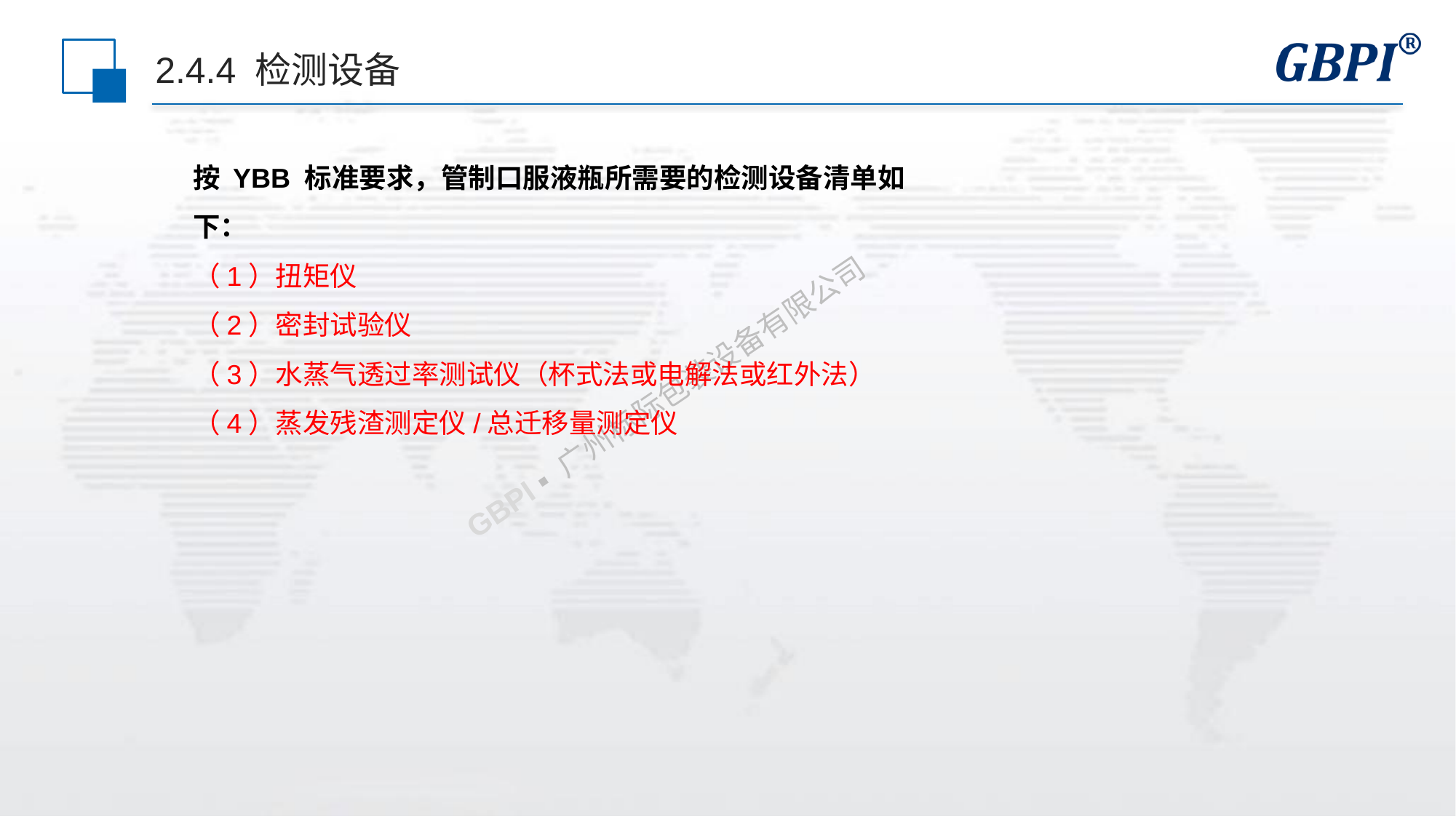

# 2.4.4 检测设备
按 YBB 标准要求，管制口服液瓶所需要的检测设备清单如下：
（1）扭矩仪
（2）密封试验仪
（3）水蒸气透过率测试仪（杯式法或电解法或红外法）
（4）蒸发残渣测定仪/总迁移量测定仪